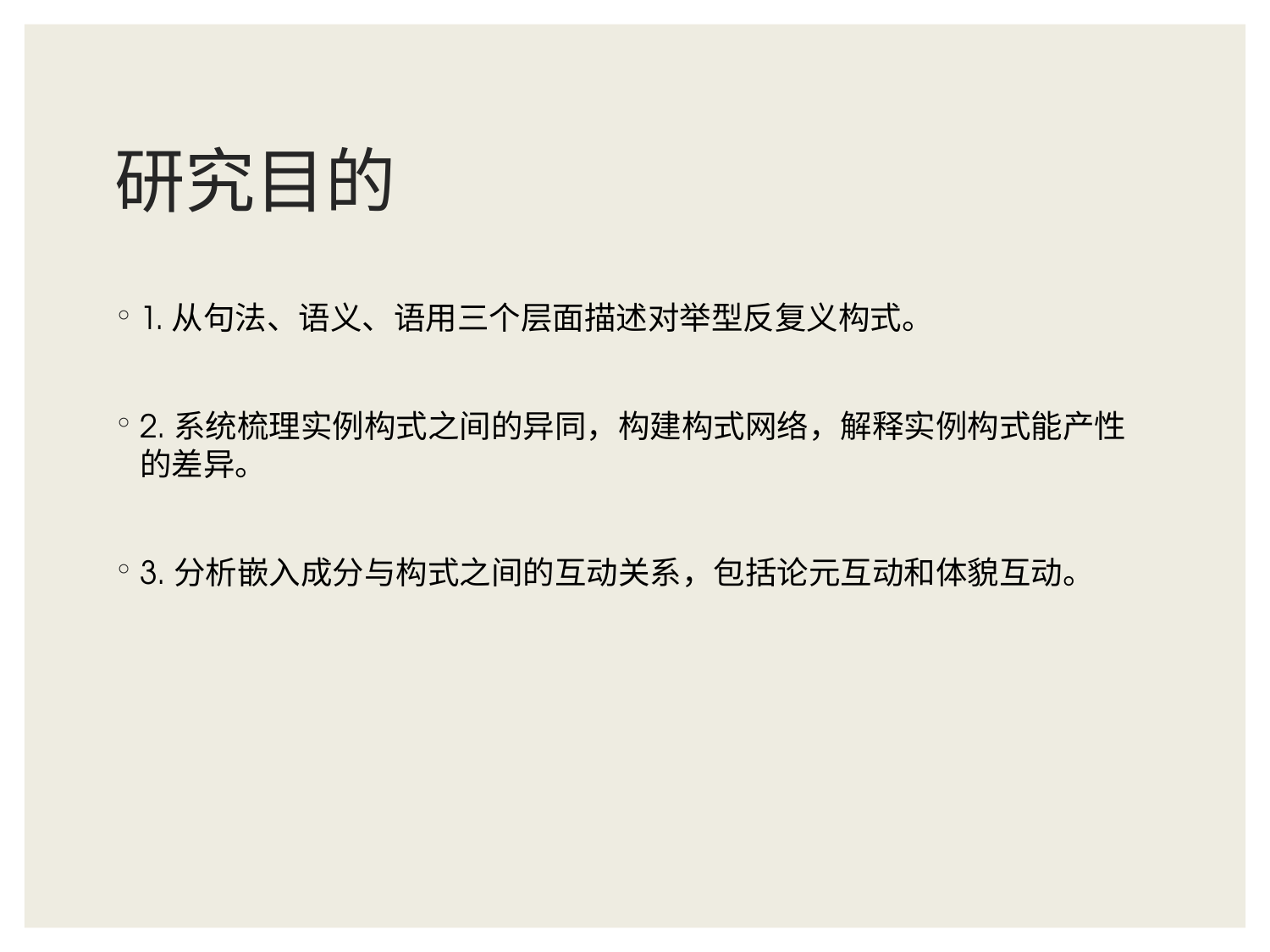

# 研究目的
1.从句法、语义、语用三个层面描述对举型反复义构式。

2.系统梳理实例构式之间的异同，构建构式网络，解释实例构式能产性的差异。

3.分析嵌入成分与构式之间的互动关系，包括论元互动和体貌互动。